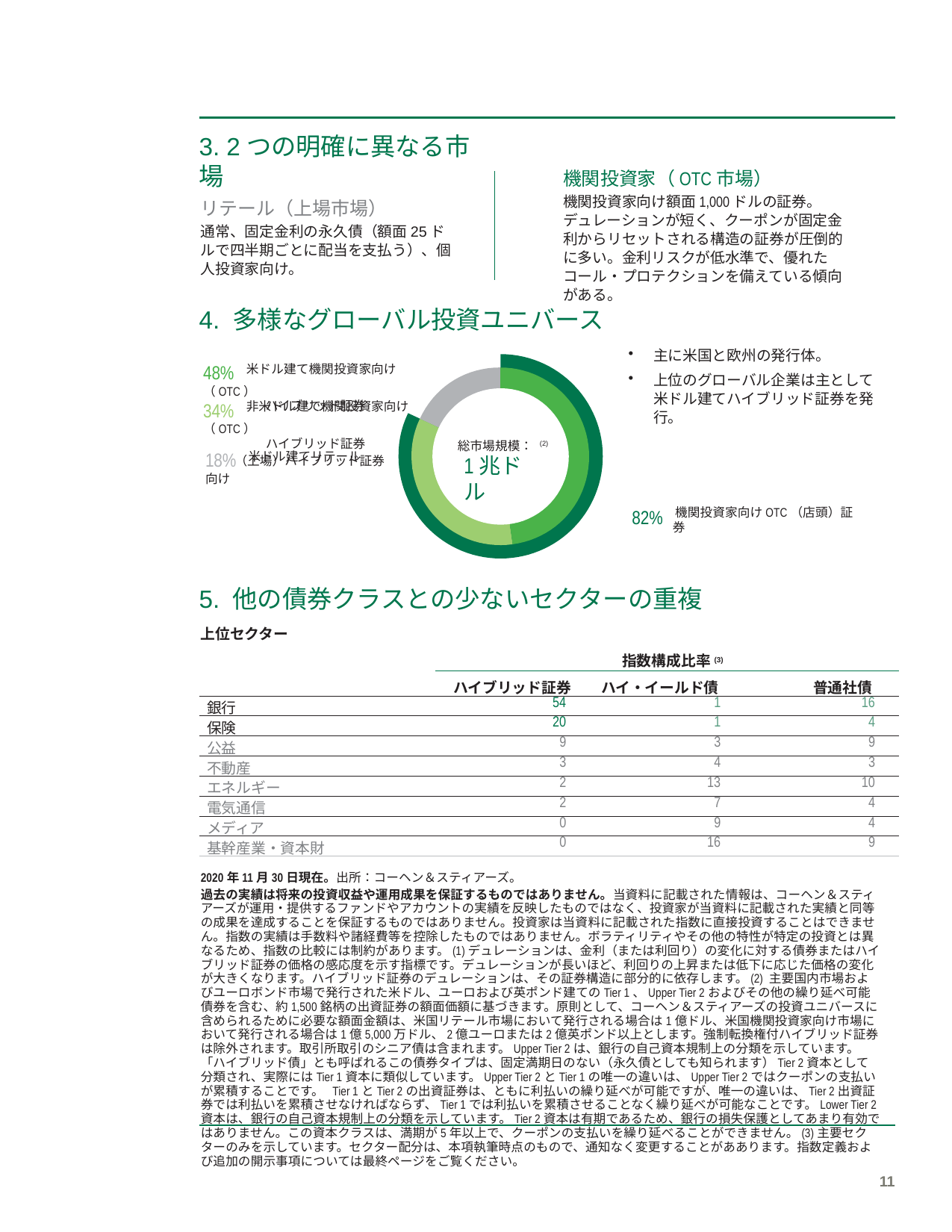

3. 2つの明確に異なる市場
リテール（上場市場）
通常、固定金利の永久債（額面25ドルで四半期ごとに配当を支払う）、個人投資家向け。
機関投資家（OTC市場）
機関投資家向け額面1,000ドルの証券。デュレーションが短く、クーポンが固定金利からリセットされる構造の証券が圧倒的に多い。金利リスクが低水準で、優れたコール・プロテクションを備えている傾向がある。

4. 多様なグローバル投資ユニバース
48% 米ドル建て機関投資家向け（OTC）
　　　　　ハイブリッド証券
主に米国と欧州の発行体。
上位のグローバル企業は主として米ドル建てハイブリッド証券を発行。

34% 非米ドル建て機関投資家向け（OTC）
　　　　　ハイブリッド証券

18% 米ドル建てリテール向け
総市場規模：
(2)
1兆ドル
（上場）ハイブリッド証券
82% 機関投資家向けOTC（店頭）証券
5. 他の債券クラスとの少ないセクターの重複
上位セクター
指数構成比率(3)
|  | ハイブリッド証券 | ハイ・イールド債 | 普通社債 |
| --- | --- | --- | --- |
| 銀行 | 54 | 1 | 16 |
| 保険 | 20 | 1 | 4 |
| 公益 | 9 | 3 | 9 |
| 不動産 | 3 | 4 | 3 |
| エネルギー | 2 | 13 | 10 |
| 電気通信 | 2 | 7 | 4 |
| メディア | 0 | 9 | 4 |
| 基幹産業・資本財 | 0 | 16 | 9 |
2020年11月30日現在。出所：コーヘン＆スティアーズ。
過去の実績は将来の投資収益や運用成果を保証するものではありません。当資料に記載された情報は、コーヘン＆スティアーズが運用・提供するファンドやアカウントの実績を反映したものではなく、投資家が当資料に記載された実績と同等の成果を達成することを保証するものではありません。投資家は当資料に記載された指数に直接投資することはできません。指数の実績は手数料や諸経費等を控除したものではありません。ボラティリティやその他の特性が特定の投資とは異なるため、指数の比較には制約があります。(1)デュレーションは、金利（または利回り）の変化に対する債券またはハイブリッド証券の価格の感応度を示す指標です。デュレーションが長いほど、利回りの上昇または低下に応じた価格の変化が大きくなります。ハイブリッド証券のデュレーションは、その証券構造に部分的に依存します。(2) 主要国内市場およびユーロボンド市場で発行された米ドル、ユーロおよび英ポンド建てのTier 1、Upper Tier 2およびその他の繰り延べ可能債券を含む、約1,500銘柄の出資証券の額面価額に基づきます。原則として、コーヘン＆スティアーズの投資ユニバースに含められるために必要な額面金額は、米国リテール市場において発行される場合は1億ドル、米国機関投資家向け市場において発行される場合は1億5,000万ドル、2億ユーロまたは2億英ポンド以上とします。強制転換権付ハイブリッド証券は除外されます。取引所取引のシニア債は含まれます。Upper Tier 2は、銀行の自己資本規制上の分類を示しています。  「ハイブリッド債」とも呼ばれるこの債券タイプは、固定満期日のない（永久債としても知られます）Tier 2資本として分類され、実際にはTier 1資本に類似しています。Upper Tier 2とTier 1の唯一の違いは、Upper Tier 2ではクーポンの支払いが累積することです。  Tier 1とTier 2の出資証券は、ともに利払いの繰り延べが可能ですが、唯一の違いは、Tier 2出資証券では利払いを累積させなければならず、Tier 1では利払いを累積させることなく繰り延べが可能なことです。Lower Tier 2資本は、銀行の自己資本規制上の分類を示しています。Tier 2資本は有期であるため、銀行の損失保護としてあまり有効ではありません。この資本クラスは、満期が5年以上で、クーポンの支払いを繰り延べることができません。(3)主要セクターのみを示しています。セクター配分は、本項執筆時点のもので、通知なく変更することがああります。指数定義および追加の開示事項については最終ページをご覧ください。

11